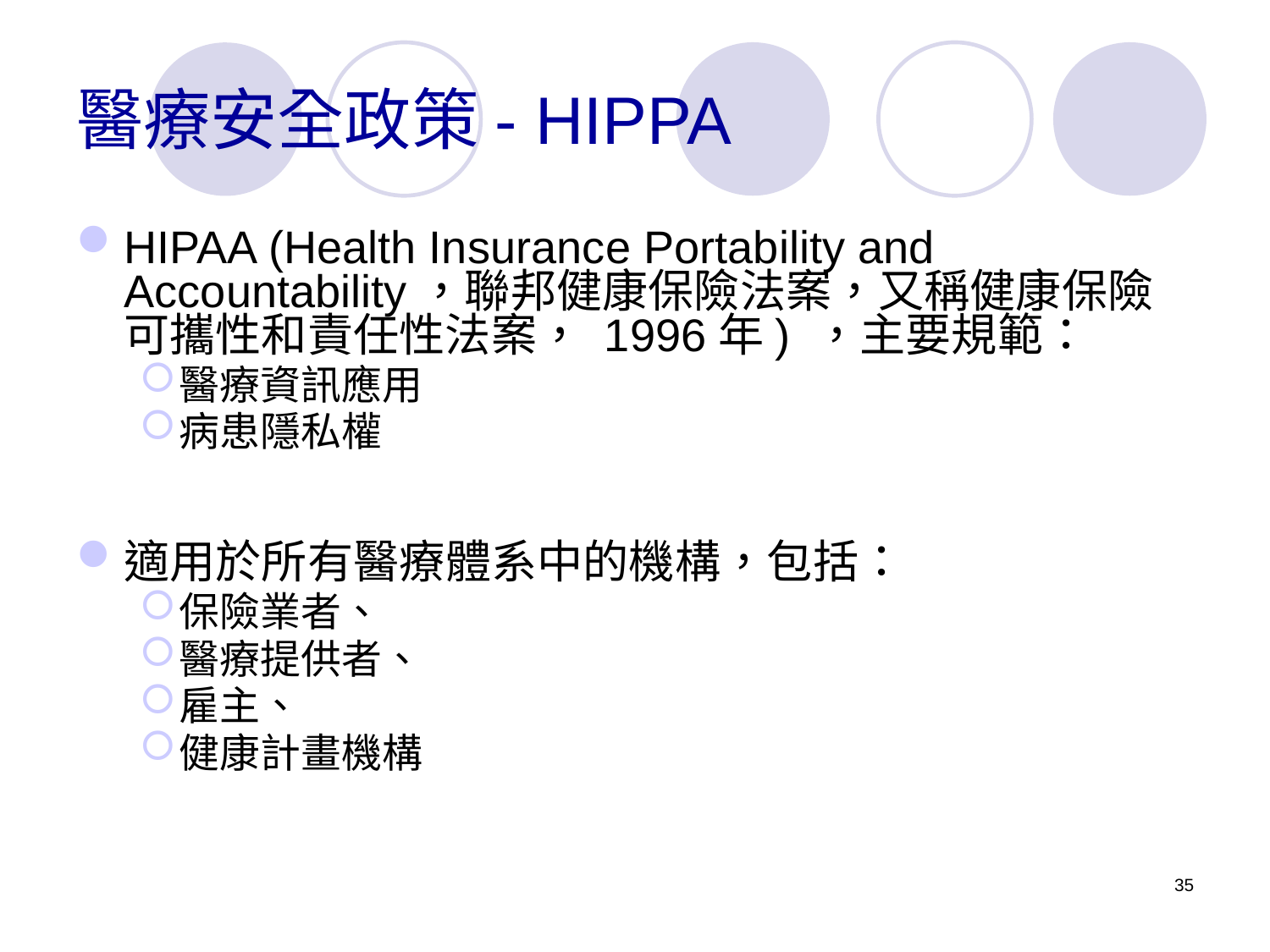

# 醫療安全政策- HIPPA
HIPAA (Health Insurance Portability and Accountability，聯邦健康保險法案，又稱健康保險可攜性和責任性法案， 1996年) ，主要規範：
醫療資訊應用
病患隱私權

適用於所有醫療體系中的機構，包括：
保險業者、
醫療提供者、
雇主、
健康計畫機構
35